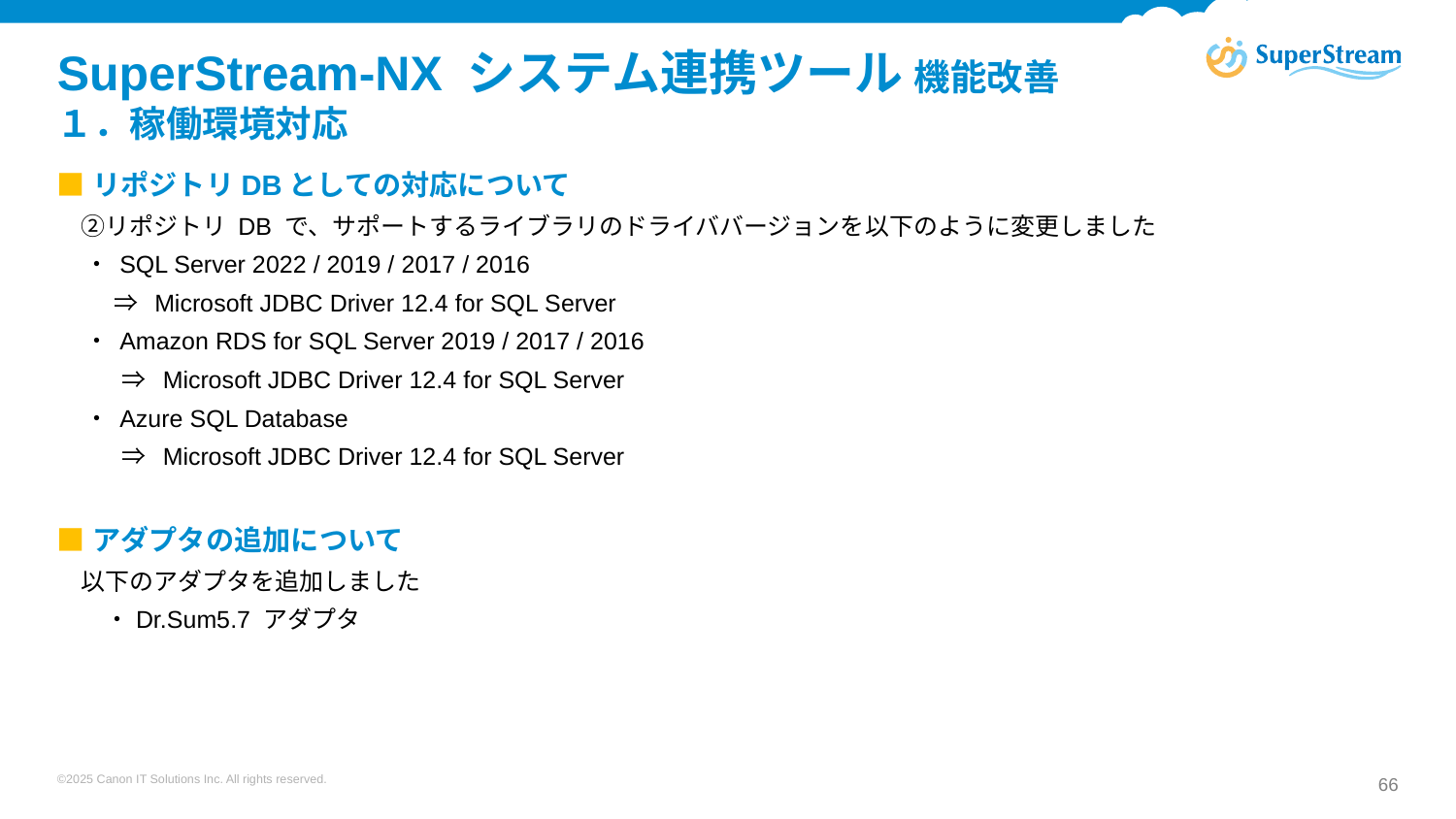

# SuperStream-NX システム連携ツール 機能改善　 １．稼働環境対応
■リポジトリDBとしての対応について
　②リポジトリ DB で、サポートするライブラリのドライババージョンを以下のように変更しました
    ・ SQL Server 2022 / 2019 / 2017 / 2016
   　  ⇒  Microsoft JDBC Driver 12.4 for SQL Server
    ・ Amazon RDS for SQL Server 2019 / 2017 / 2016
 　 　⇒  Microsoft JDBC Driver 12.4 for SQL Server
    ・ Azure SQL Database
 　 　⇒  Microsoft JDBC Driver 12.4 for SQL Server
■アダプタの追加について
　以下のアダプタを追加しました
　　・Dr.Sum5.7 アダプタ
©2025 Canon IT Solutions Inc. All rights reserved.
66